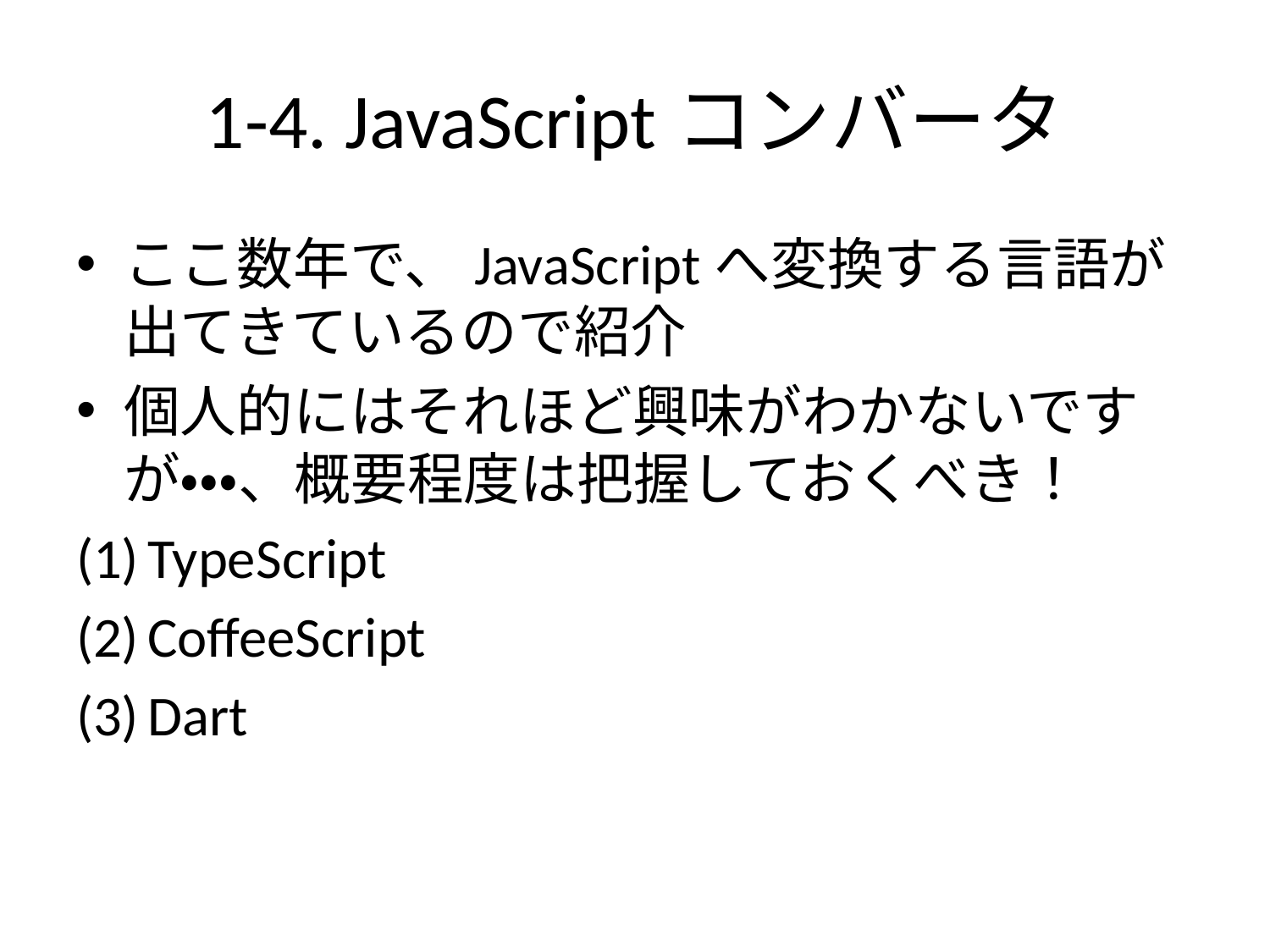

# 1-4. JavaScriptコンバータ
ここ数年で、JavaScriptへ変換する言語が出てきているので紹介
個人的にはそれほど興味がわかないですが・・・、概要程度は把握しておくべき！
TypeScript
CoffeeScript
Dart